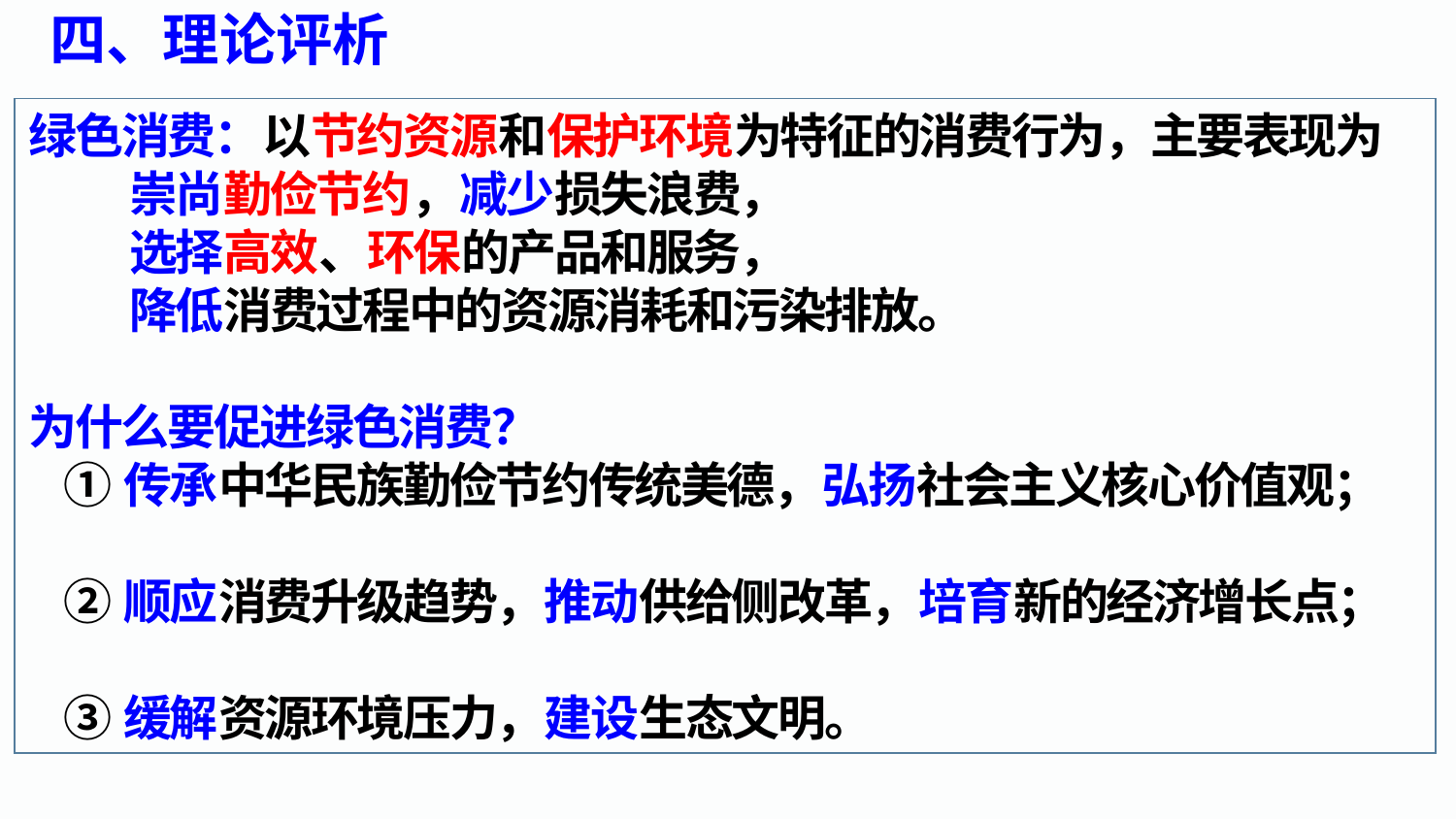

四、理论评析
绿色消费：以节约资源和保护环境为特征的消费行为，主要表现为
          崇尚勤俭节约，减少损失浪费，
          选择高效、环保的产品和服务，
          降低消费过程中的资源消耗和污染排放。

为什么要促进绿色消费？
    ①传承中华民族勤俭节约传统美德，弘扬社会主义核心价值观；

    ②顺应消费升级趋势，推动供给侧改革，培育新的经济增长点；

    ③缓解资源环境压力，建设生态文明。